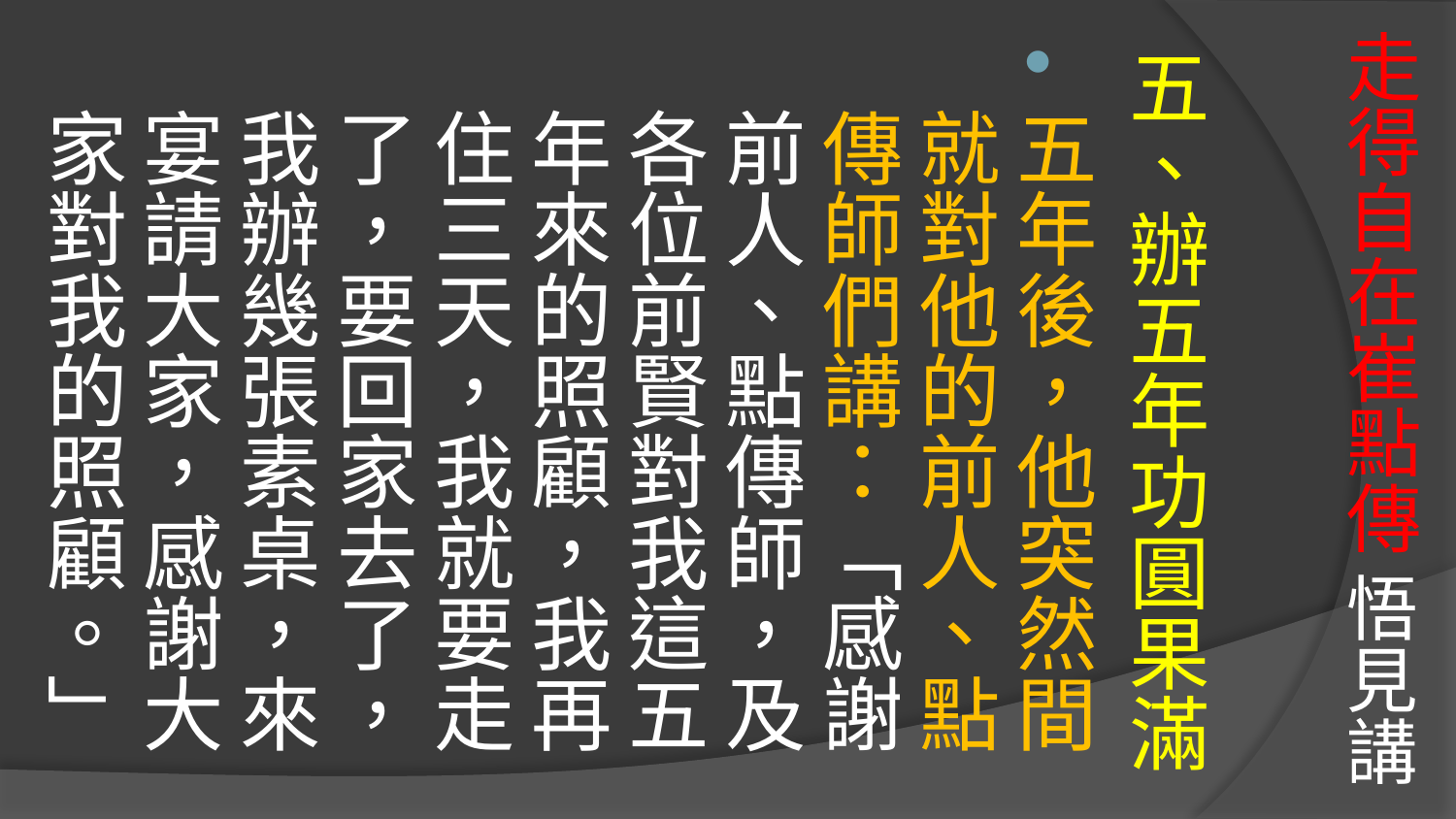

# 走得自在崔點傳 悟見講
五、辦五年功圓果滿
五年後，他突然間就對他的前人、點傳師們講：「感謝前人、點傳師，及各位前賢對我這五年來的照顧，我再住三天，我就要走了，要回家去了，我辦幾張素桌，來宴請大家，感謝大家對我的照顧。」